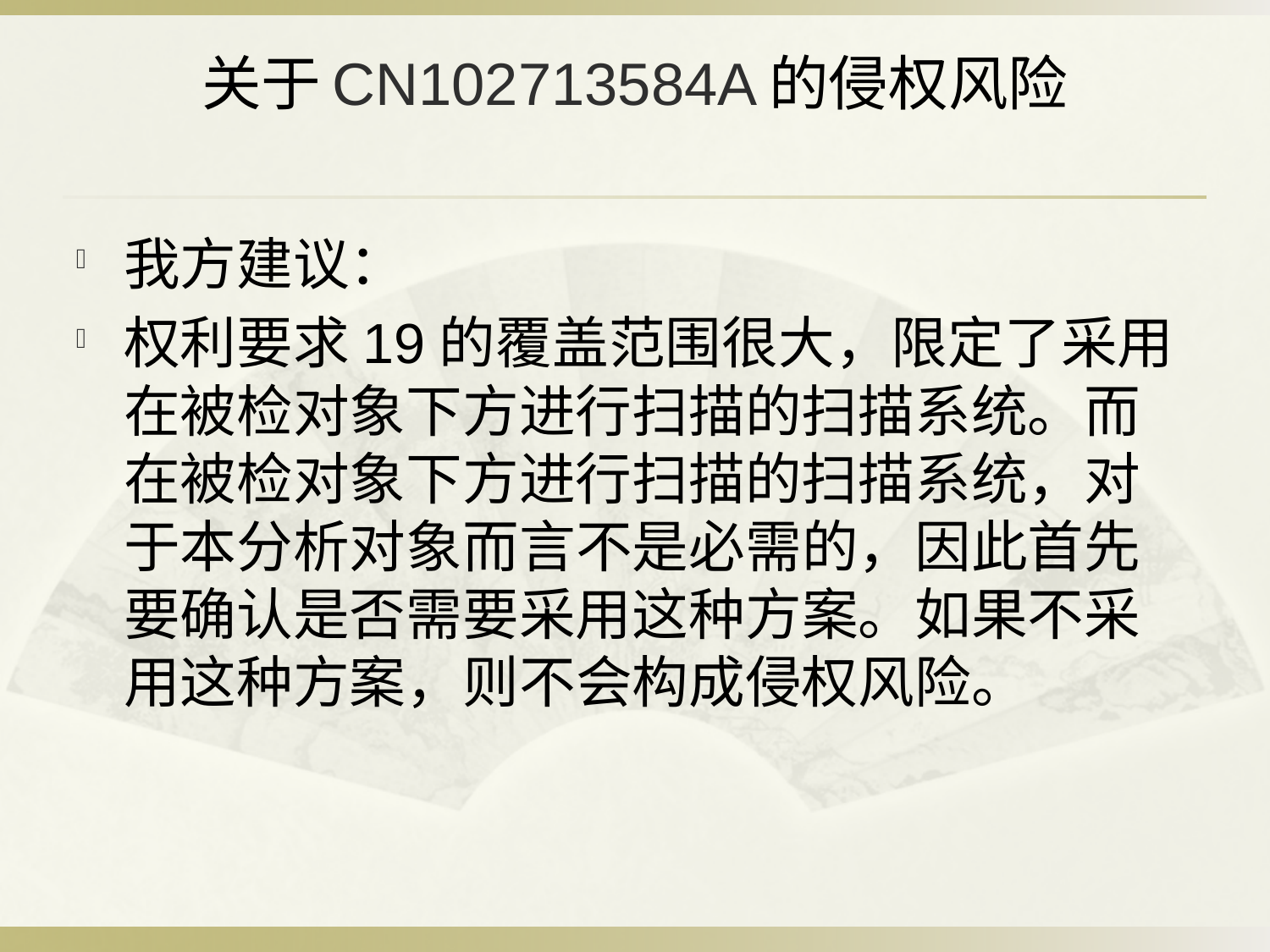

# 关于CN102713584A的侵权风险
我方建议：
权利要求19的覆盖范围很大，限定了采用在被检对象下方进行扫描的扫描系统。而在被检对象下方进行扫描的扫描系统，对于本分析对象而言不是必需的，因此首先要确认是否需要采用这种方案。如果不采用这种方案，则不会构成侵权风险。